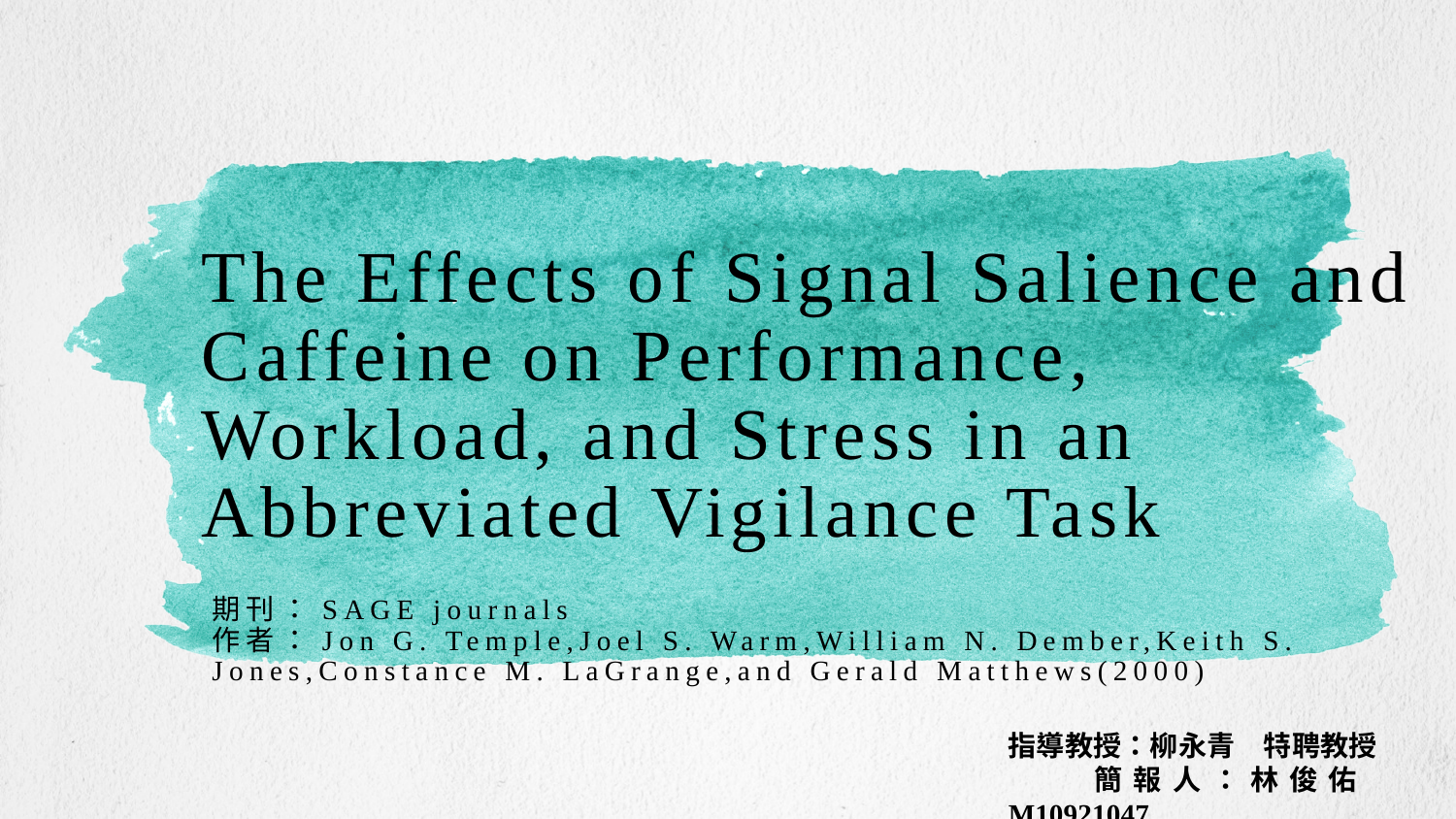

The Effects of Signal Salience and Caffeine on Performance, Workload, and Stress in an Abbreviated Vigilance Task
期刊：SAGE journals
作者：Jon G. Temple,Joel S. Warm,William N. Dember,Keith S. Jones,Constance M. LaGrange,and Gerald Matthews(2000)
指導教授：柳永青　特聘教授
    簡報人：林俊佑　M10921047